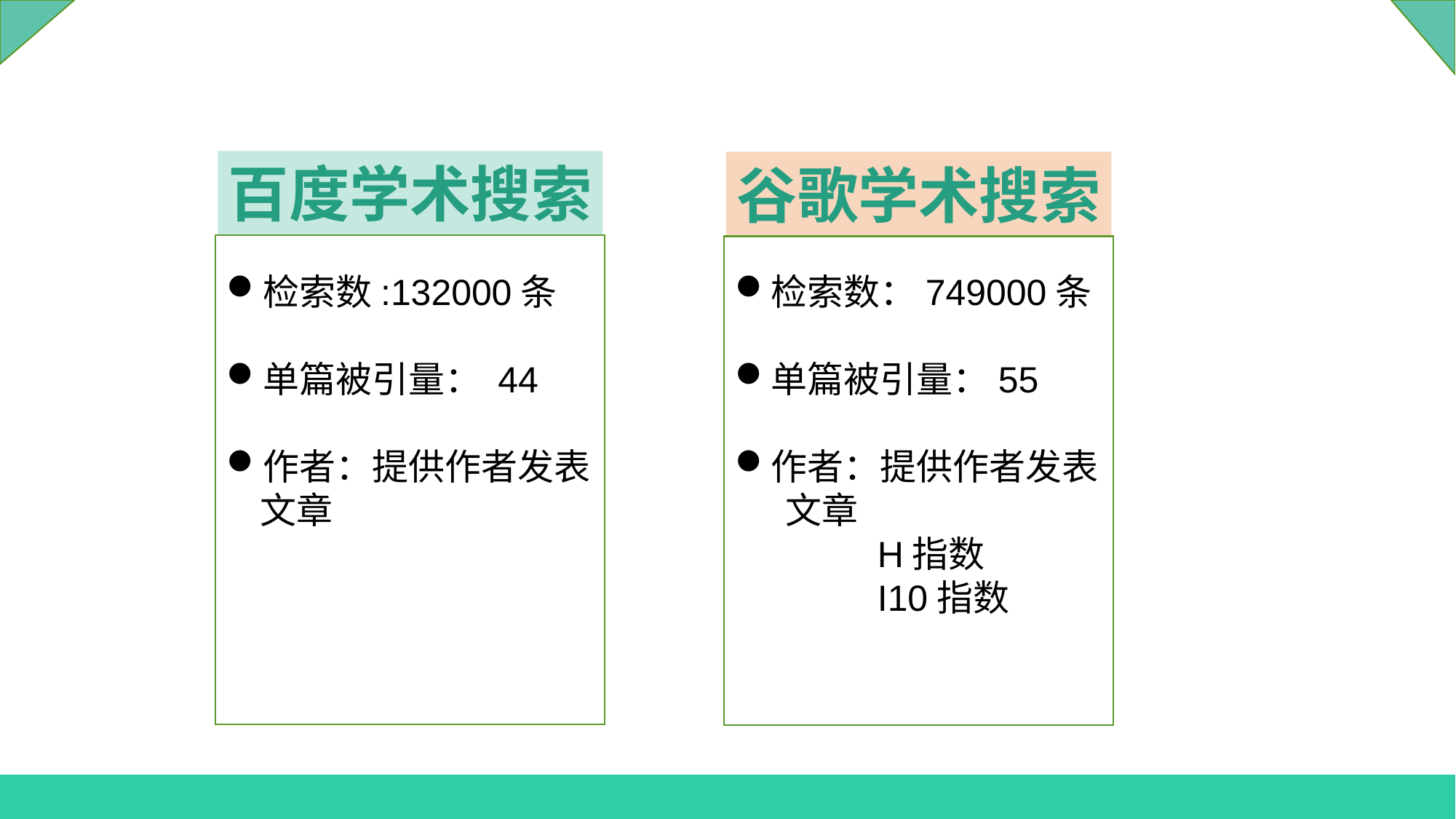

百度学术搜索
谷歌学术搜索

检索数：749000条

单篇被引量：55

作者：提供作者发表   文章
              H指数
              I10指数

检索数:132000条

单篇被引量： 44

作者：提供作者发表文章

这里面的图标够你应付很多场合了！
都免费！